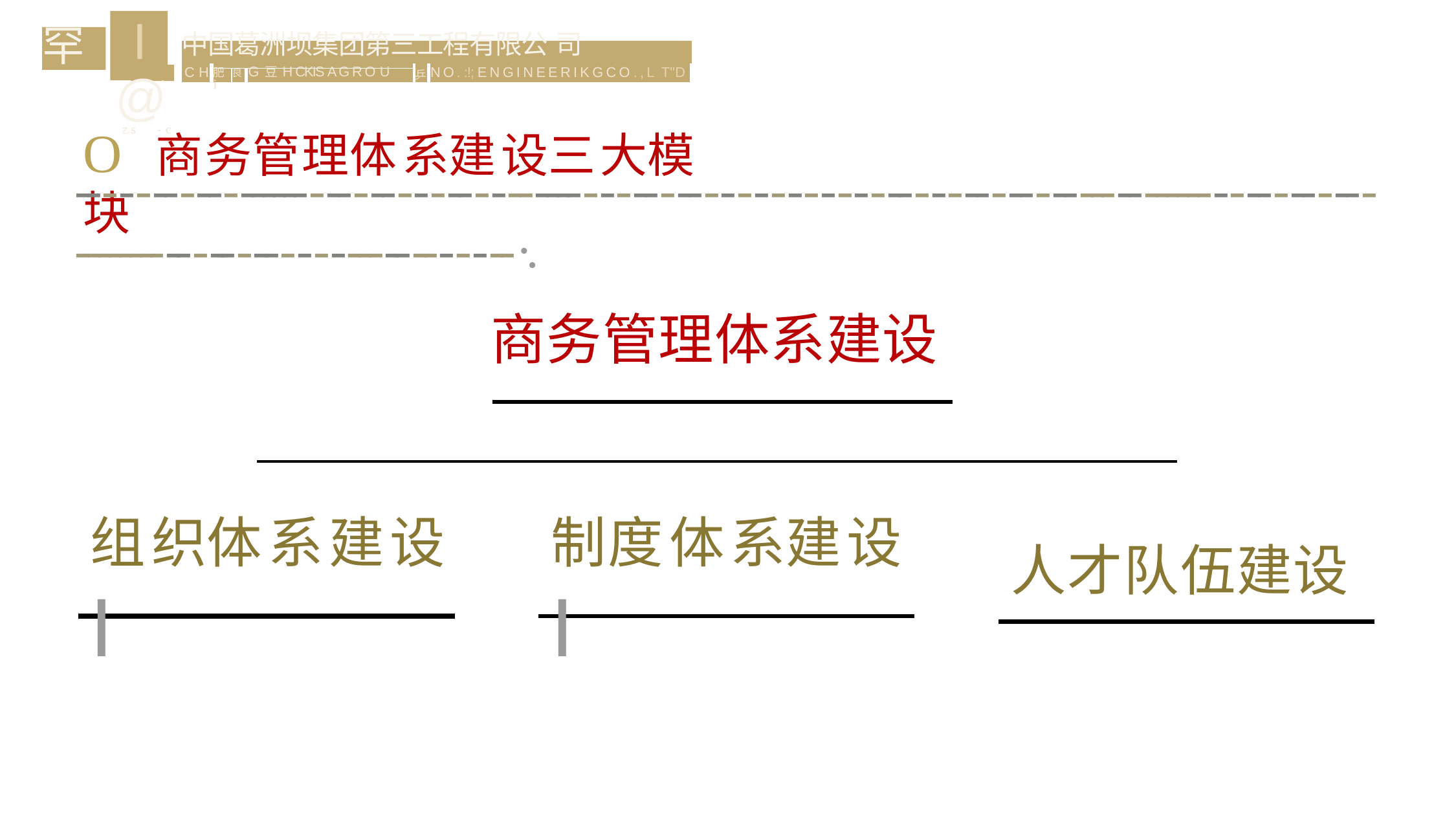

I@
乙s	- c
罕
| 中 国 葛 洲 坝 集 团 第 三 工 程 有 限 公 司 |  |  |  |  |  |
| --- | --- | --- | --- | --- | --- |
| C H |  |  |  | 乒 | N O . :!; ENGINEERIKGCO.,L T"D |
|  | 肥i | 良 | G 豆 H CKIS A G R O U |  |  |

O 商务管理体系建设三大模块
--------------------------------------------------------------------------------------------------------------------------·.
商务管理体系建设

组织体系建设I
制度体系建设I
人才队伍建设